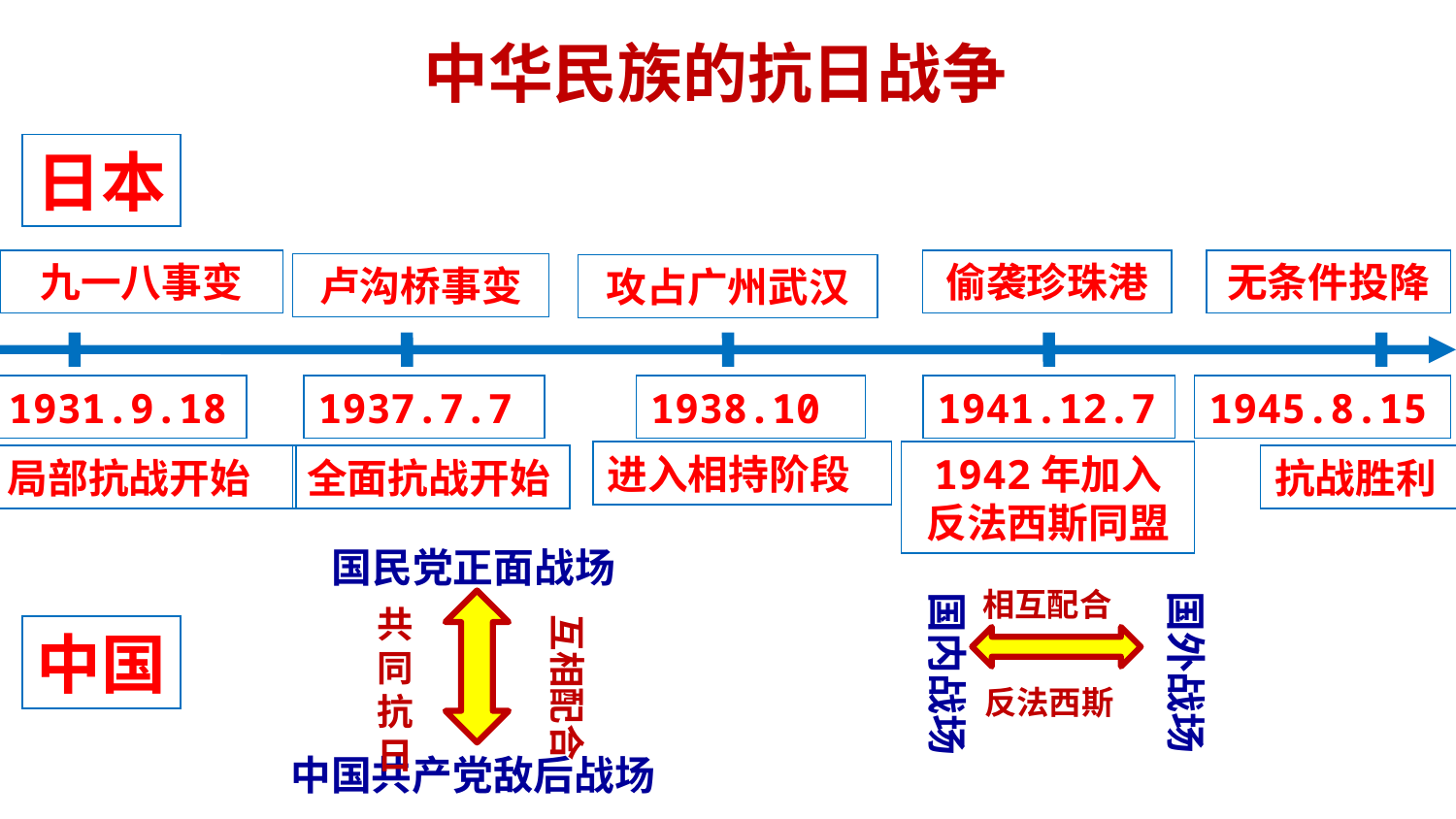

中华民族的抗日战争
日本
九一八事变
偷袭珍珠港
无条件投降
卢沟桥事变
攻占广州武汉

1931.9.18
1937.7.7
1938.10
1941.12.7
1945.8.15
进入相持阶段
1942年加入反法西斯同盟
局部抗战开始
全面抗战开始
抗战胜利
国民党正面战场
相互配合
国外战场
国内战场

共同抗日
互相配合
中国

反法西斯
中国共产党敌后战场